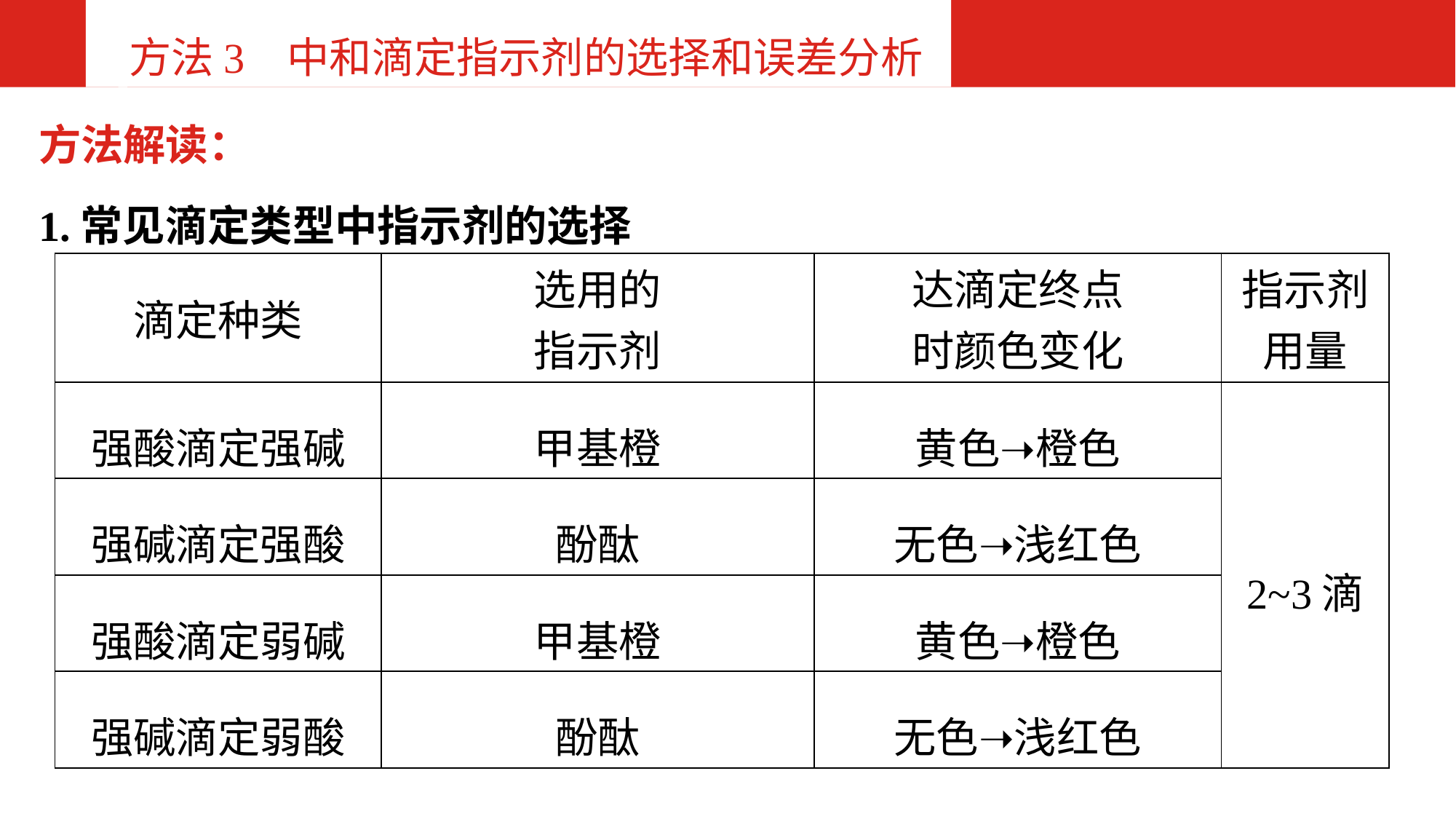

方法3   中和滴定指示剂的选择和误差分析

方法解读：
1.常见滴定类型中指示剂的选择
| 滴定种类 | 选用的 指示剂 | 达滴定终点 时颜色变化 | 指示剂用量 |
| --- | --- | --- | --- |
| 强酸滴定强碱 | 甲基橙 | 黄色➝橙色 | 2~3滴 |
| 强碱滴定强酸 | 酚酞 | 无色➝浅红色 |  |
| 强酸滴定弱碱 | 甲基橙 | 黄色➝橙色 |  |
| 强碱滴定弱酸 | 酚酞 | 无色➝浅红色 |  |